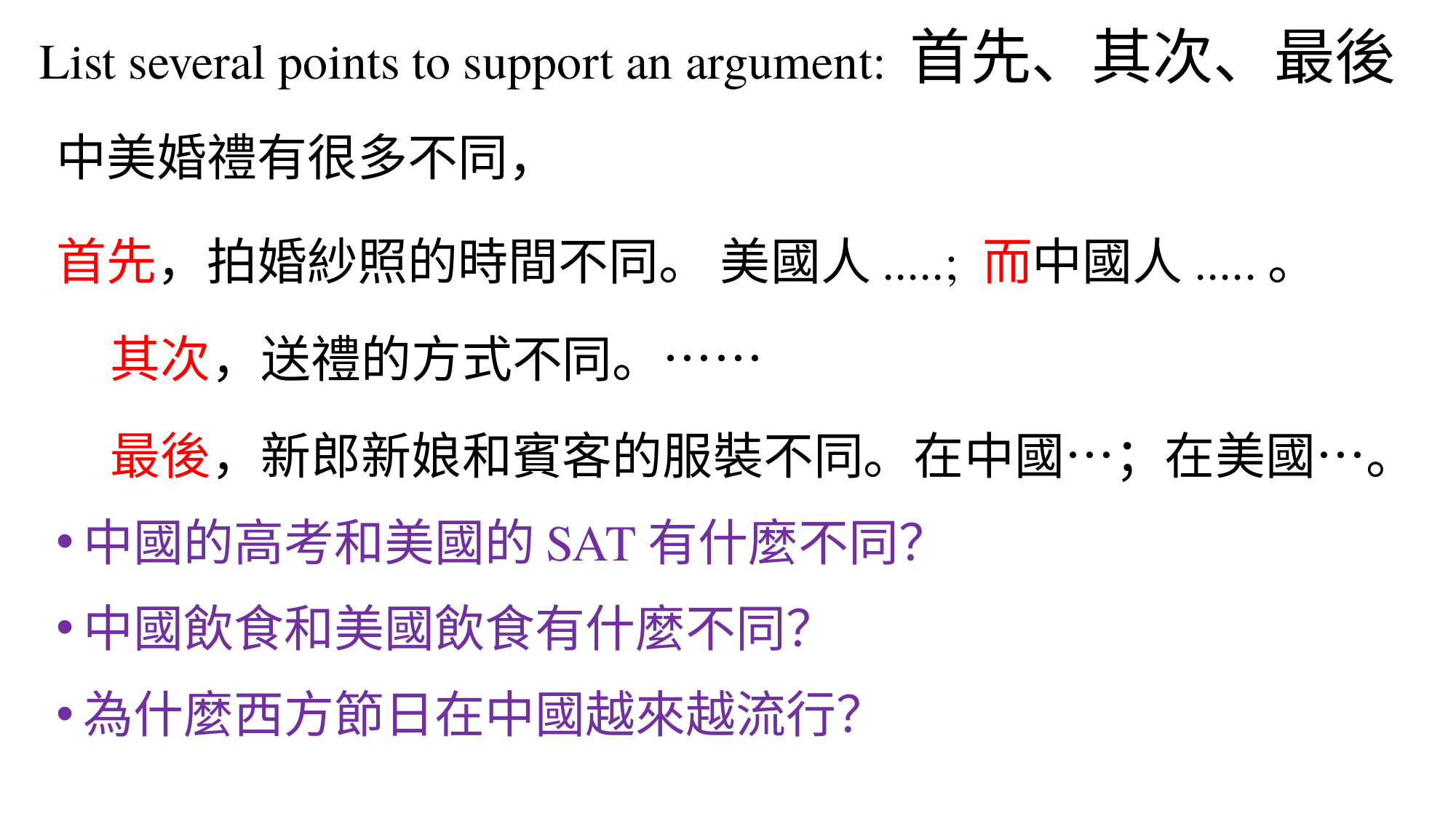

# List several points to support an argument: 首先、其次、最後
中美婚禮有很多不同，
首先，拍婚紗照的時間不同。 美國人.....; 而中國人.....。
其次，送禮的方式不同。……
最後，新郎新娘和賓客的服裝不同。在中國…；在美國…。
中國的高考和美國的SAT有什麼不同？
中國飲食和美國飲食有什麼不同？
為什麼西方節日在中國越來越流行？